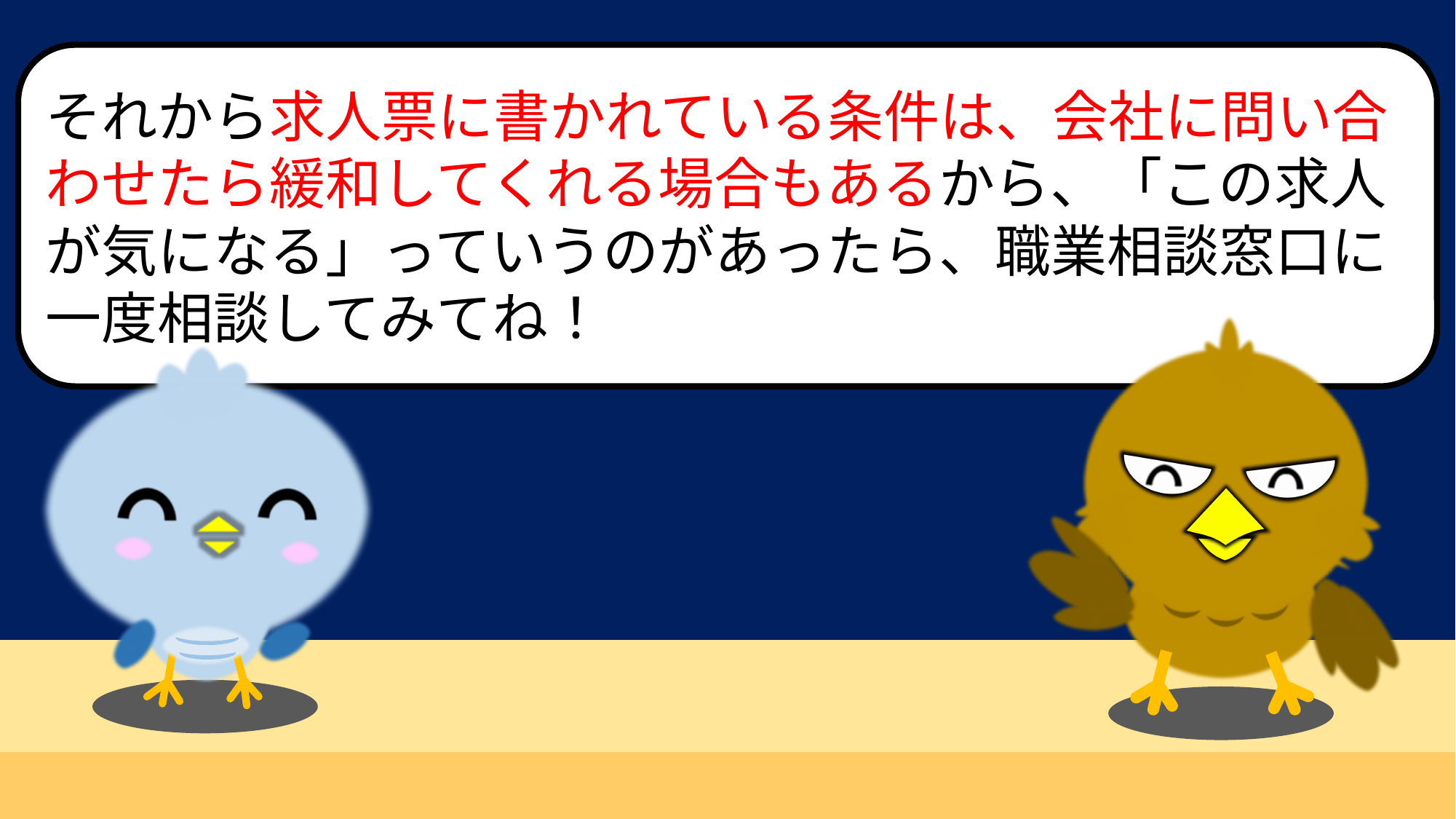

それから求人票に書かれている条件は、会社に問い合わせたら緩和してくれる場合もあるから、「この求人が気になる」っていうのがあったら、職業相談窓口に一度相談してみてね！